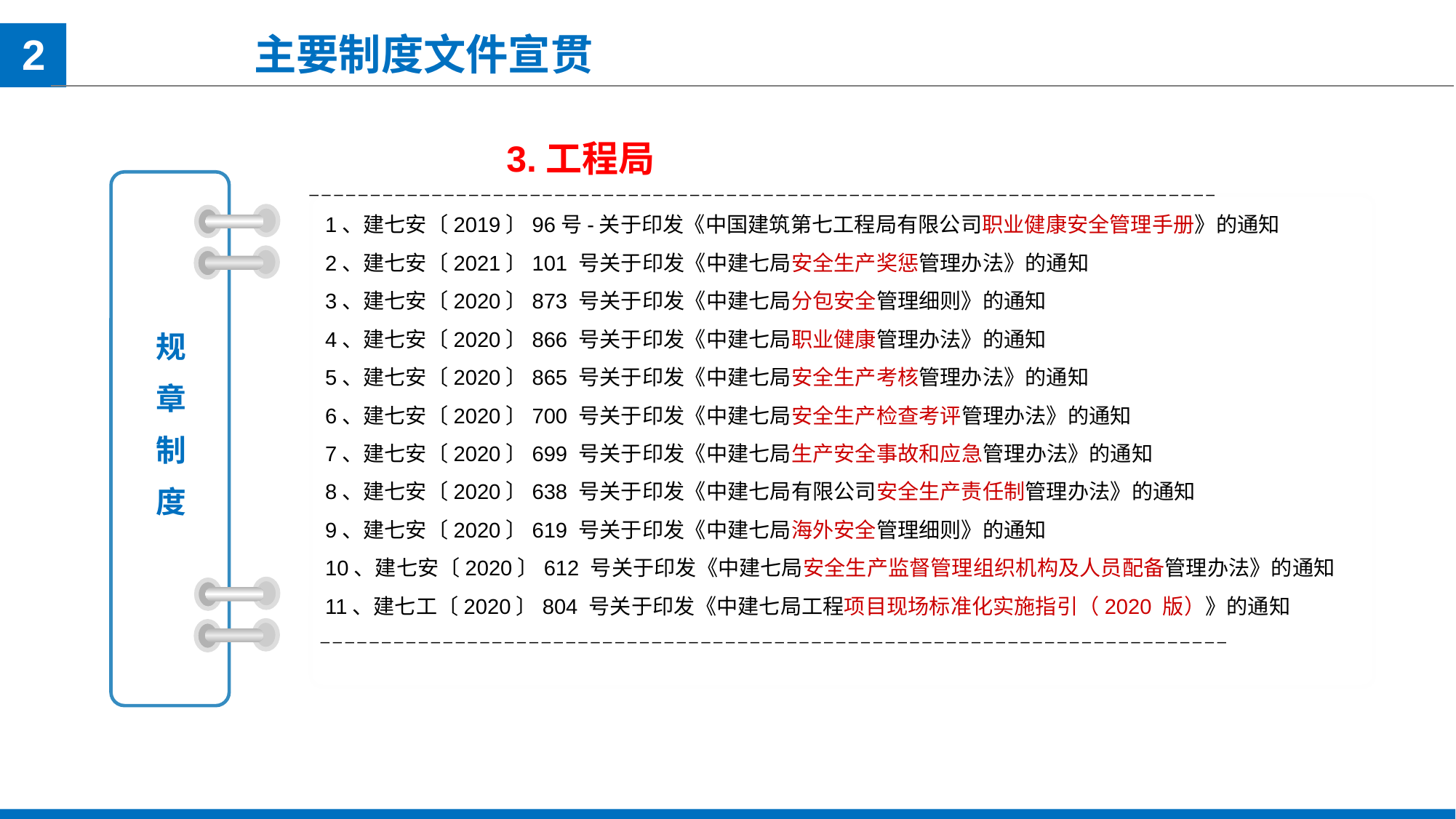

2
主要制度文件宣贯
3.工程局

规
章
制
度

1、建七安〔2019〕96号-关于印发《中国建筑第七工程局有限公司职业健康安全管理手册》的通知
2、建七安〔2021〕101 号关于印发《中建七局安全生产奖惩管理办法》的通知
3、建七安〔2020〕873 号关于印发《中建七局分包安全管理细则》的通知
4、建七安〔2020〕866 号关于印发《中建七局职业健康管理办法》的通知
5、建七安〔2020〕865 号关于印发《中建七局安全生产考核管理办法》的通知
6、建七安〔2020〕700 号关于印发《中建七局安全生产检查考评管理办法》的通知
7、建七安〔2020〕699 号关于印发《中建七局生产安全事故和应急管理办法》的通知
8、建七安〔2020〕638 号关于印发《中建七局有限公司安全生产责任制管理办法》的通知
9、建七安〔2020〕619 号关于印发《中建七局海外安全管理细则》的通知
10、建七安〔2020〕612 号关于印发《中建七局安全生产监督管理组织机构及人员配备管理办法》的通知
11、建七工〔2020〕804 号关于印发《中建七局工程项目现场标准化实施指引（2020 版）》的通知